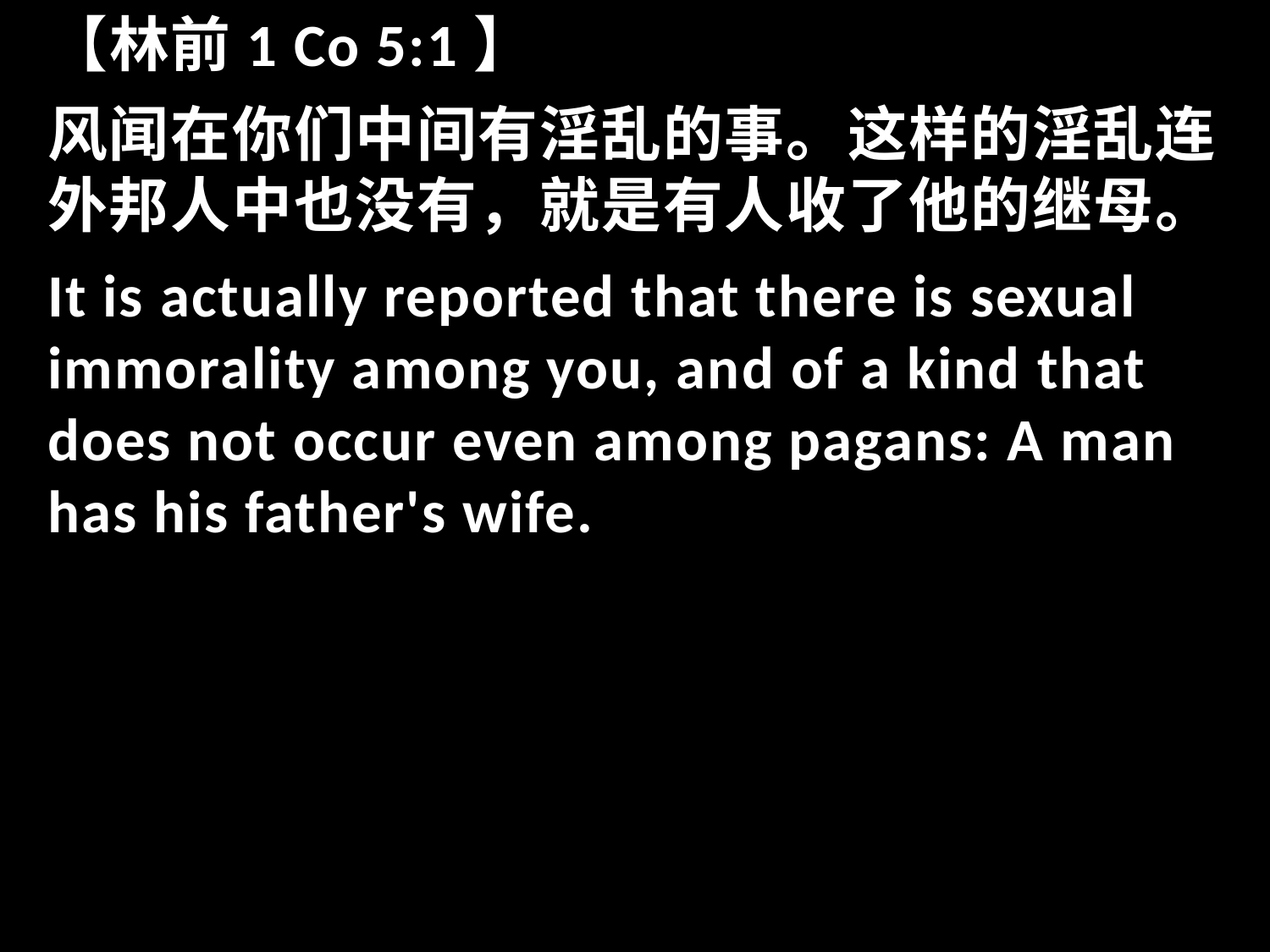

【林前1 Co 5:1】
风闻在你们中间有淫乱的事。这样的淫乱连外邦人中也没有，就是有人收了他的继母。
It is actually reported that there is sexual immorality among you, and of a kind that does not occur even among pagans: A man has his father's wife.